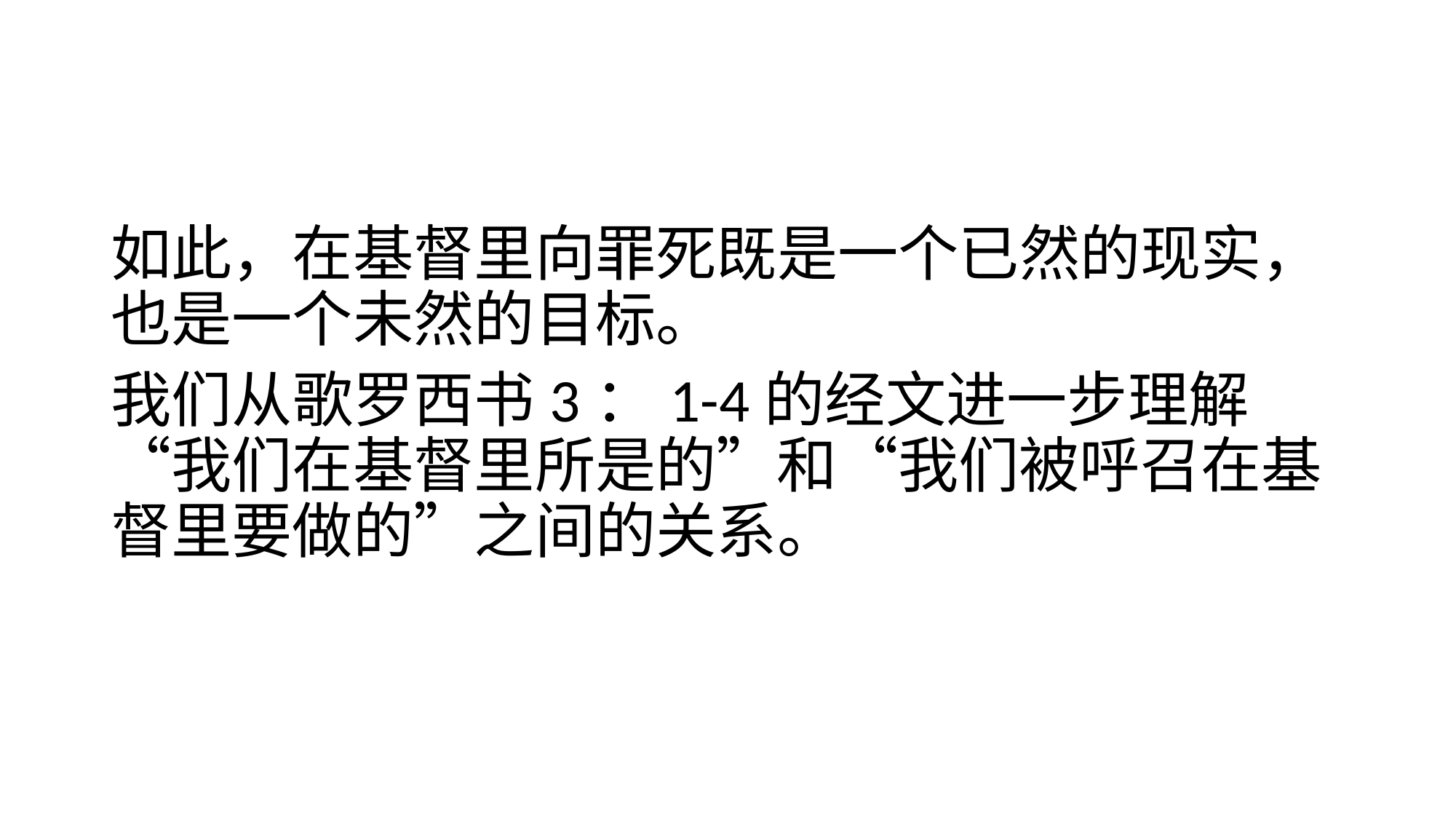

#
如此，在基督里向罪死既是一个已然的现实，也是一个未然的目标。
我们从歌罗西书3：1-4的经文进一步理解“我们在基督里所是的”和“我们被呼召在基督里要做的”之间的关系。